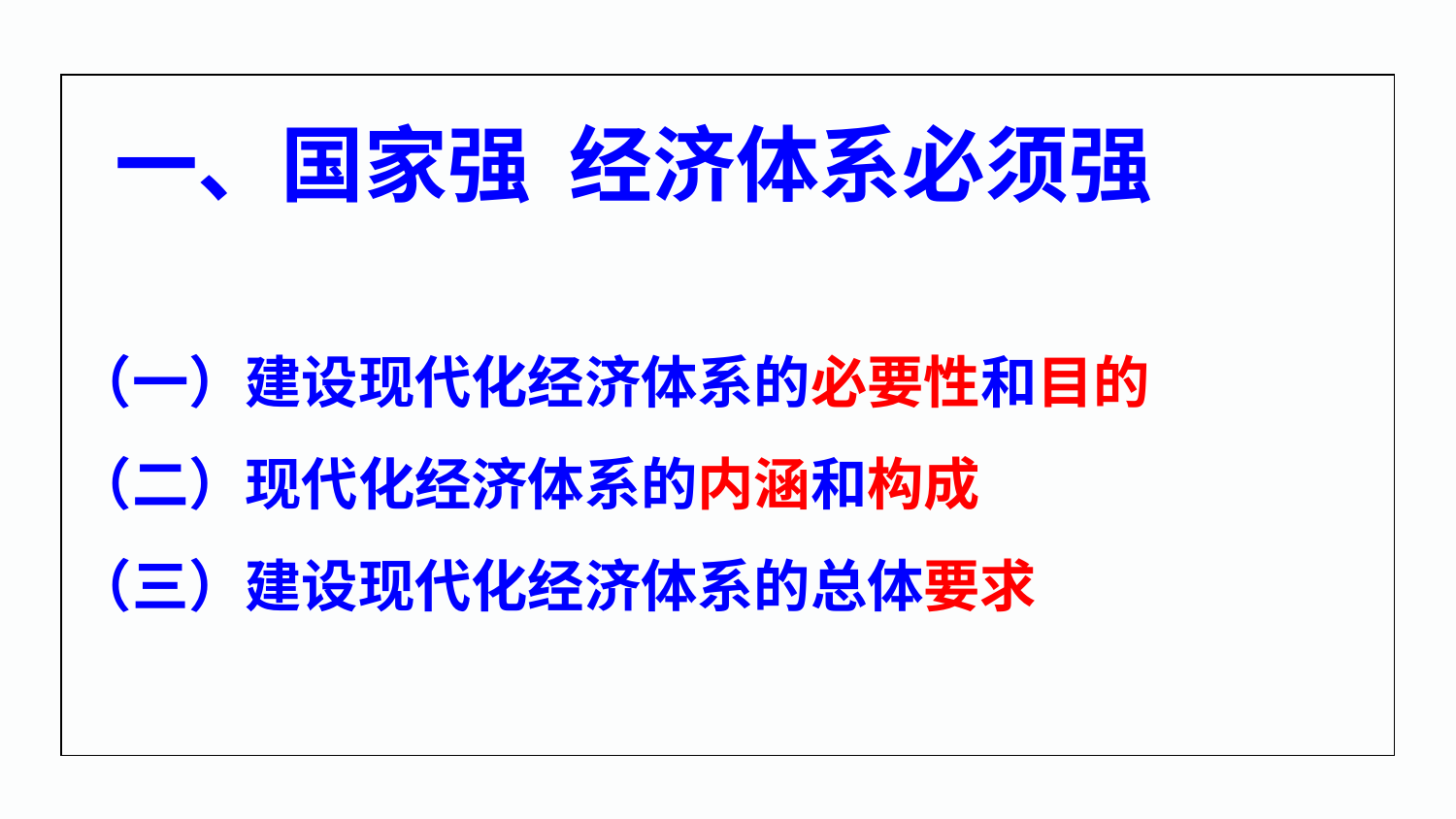

一、国家强  经济体系必须强

（一）建设现代化经济体系的必要性和目的
（二）现代化经济体系的内涵和构成
（三）建设现代化经济体系的总体要求